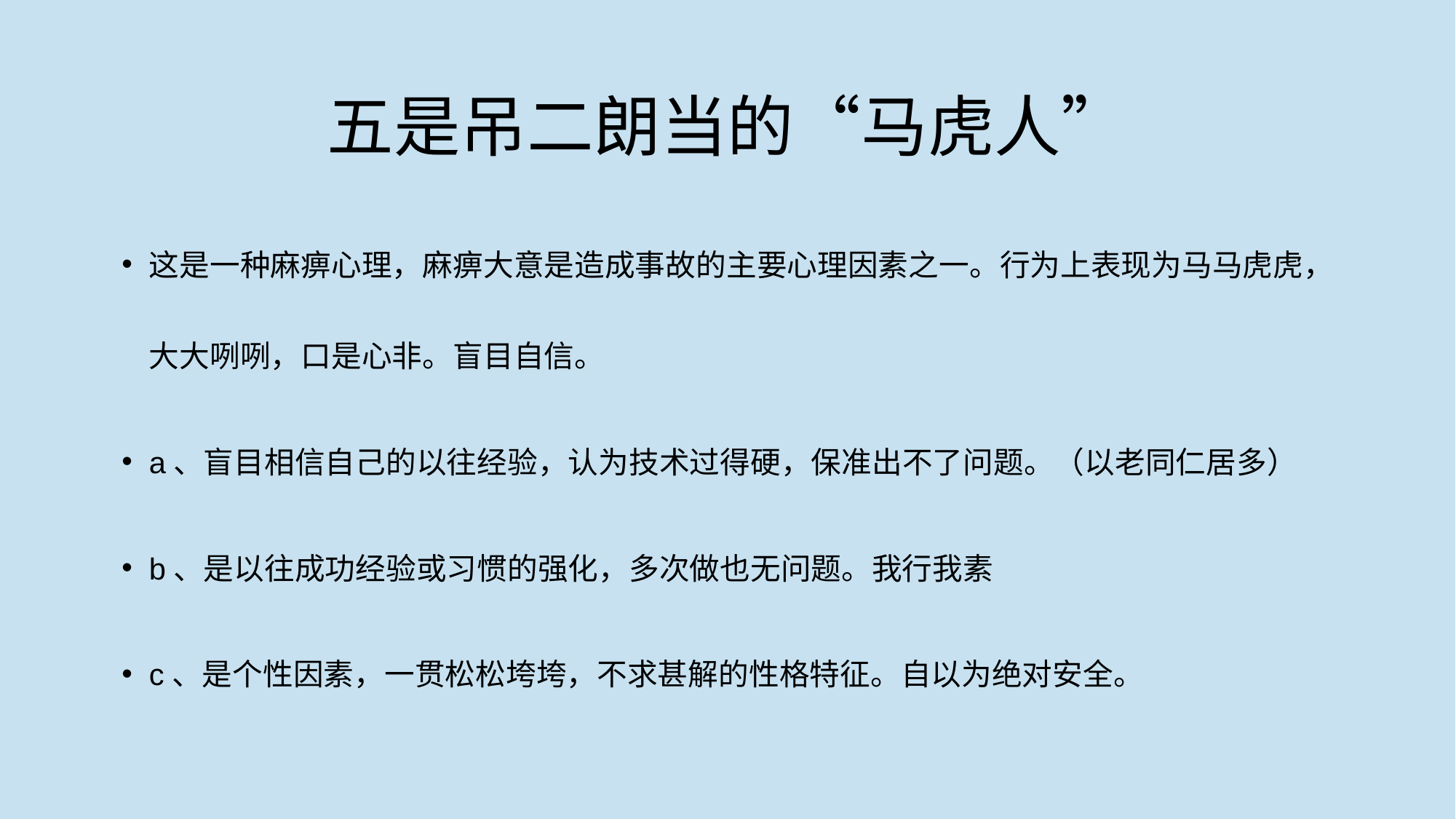

五是吊二朗当的“马虎人”
这是一种麻痹心理，麻痹大意是造成事故的主要心理因素之一。行为上表现为马马虎虎，大大咧咧，口是心非。盲目自信。
a、盲目相信自己的以往经验，认为技术过得硬，保准出不了问题。（以老同仁居多）
b、是以往成功经验或习惯的强化，多次做也无问题。我行我素
c、是个性因素，一贯松松垮垮，不求甚解的性格特征。自以为绝对安全。